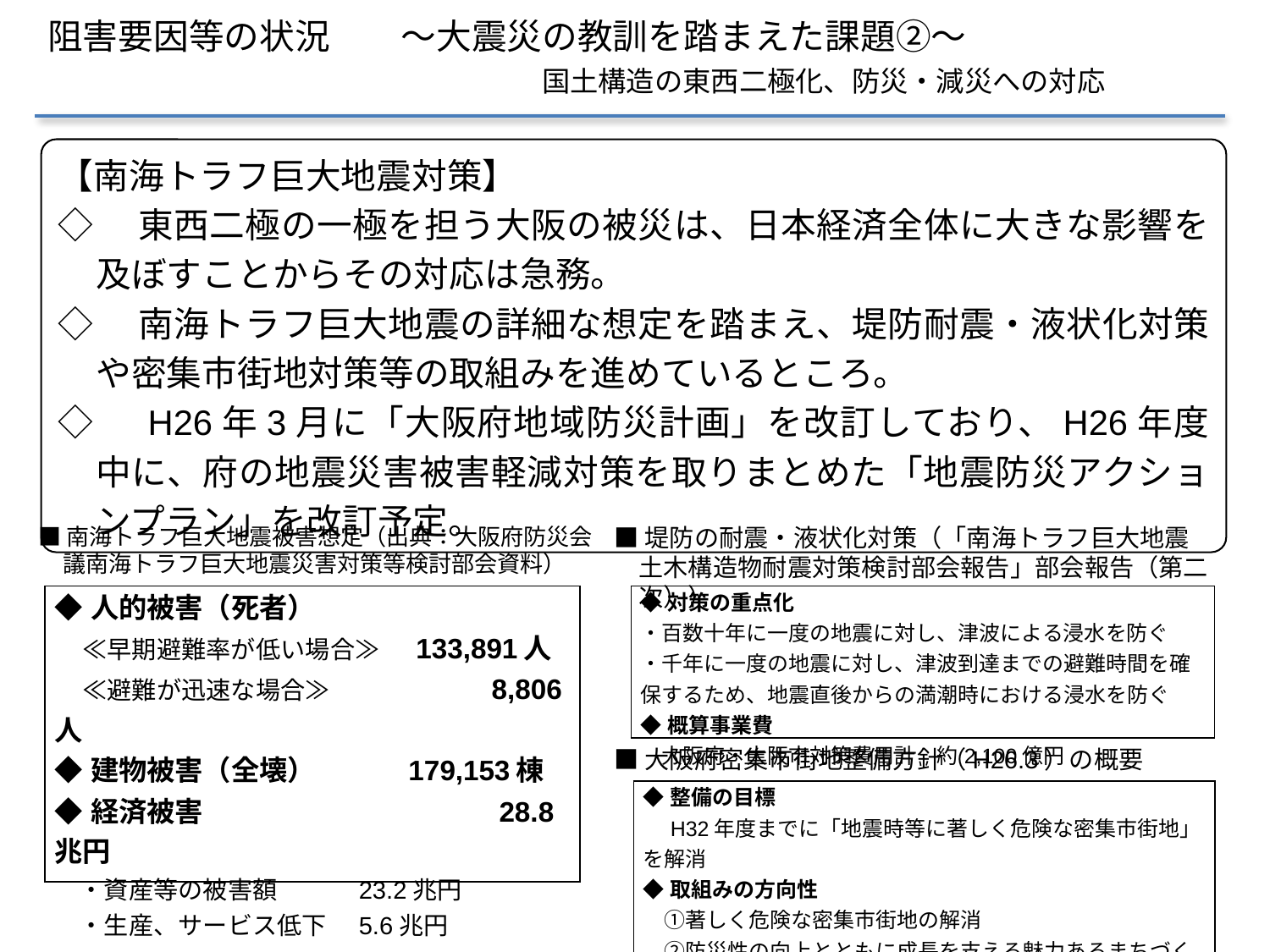

阻害要因等の状況　　～大震災の教訓を踏まえた課題②～
　　　　　　　　　　　　　　国土構造の東西二極化、防災・減災への対応
【南海トラフ巨大地震対策】
◇　東西二極の一極を担う大阪の被災は、日本経済全体に大きな影響を及ぼすことからその対応は急務。
◇　南海トラフ巨大地震の詳細な想定を踏まえ、堤防耐震・液状化対策や密集市街地対策等の取組みを進めているところ。
◇　H26年3月に「大阪府地域防災計画」を改訂しており、H26年度中に、府の地震災害被害軽減対策を取りまとめた「地震防災アクションプラン」を改訂予定。
■南海トラフ巨大地震被害想定（出典：大阪府防災会議南海トラフ巨大地震災害対策等検討部会資料）
■堤防の耐震・液状化対策（「南海トラフ巨大地震土木構造物耐震対策検討部会報告」部会報告（第二次））
| ◆人的被害（死者） 　≪早期避難率が低い場合≫　133,891人 　≪避難が迅速な場合≫　　　　　　 8,806人 ◆建物被害（全壊）　　　179,153棟 ◆経済被害　　　　　　　　　　 28.8兆円 　・資産等の被害額　　　23.2兆円 　・生産、サービス低下　5.6兆円 |
| --- |
| ◆対策の重点化 ・百数十年に一度の地震に対し、津波による浸水を防ぐ ・千年に一度の地震に対し、津波到達までの避難時間を確保するため、地震直後からの満潮時における浸水を防ぐ ◆概算事業費 　大阪府・大阪市対策費用計　約2,100億円 |
| --- |
■大阪府密集市街地整備方針（H26.3）の概要
| ◆整備の目標 　H32年度までに「地震時等に著しく危険な密集市街地」を解消 ◆取組みの方向性 　①著しく危険な密集市街地の解消 　②防災性の向上とともに成⻑を⽀える魅⼒あるまちづくり 　③地域防災力の向上 |
| --- |